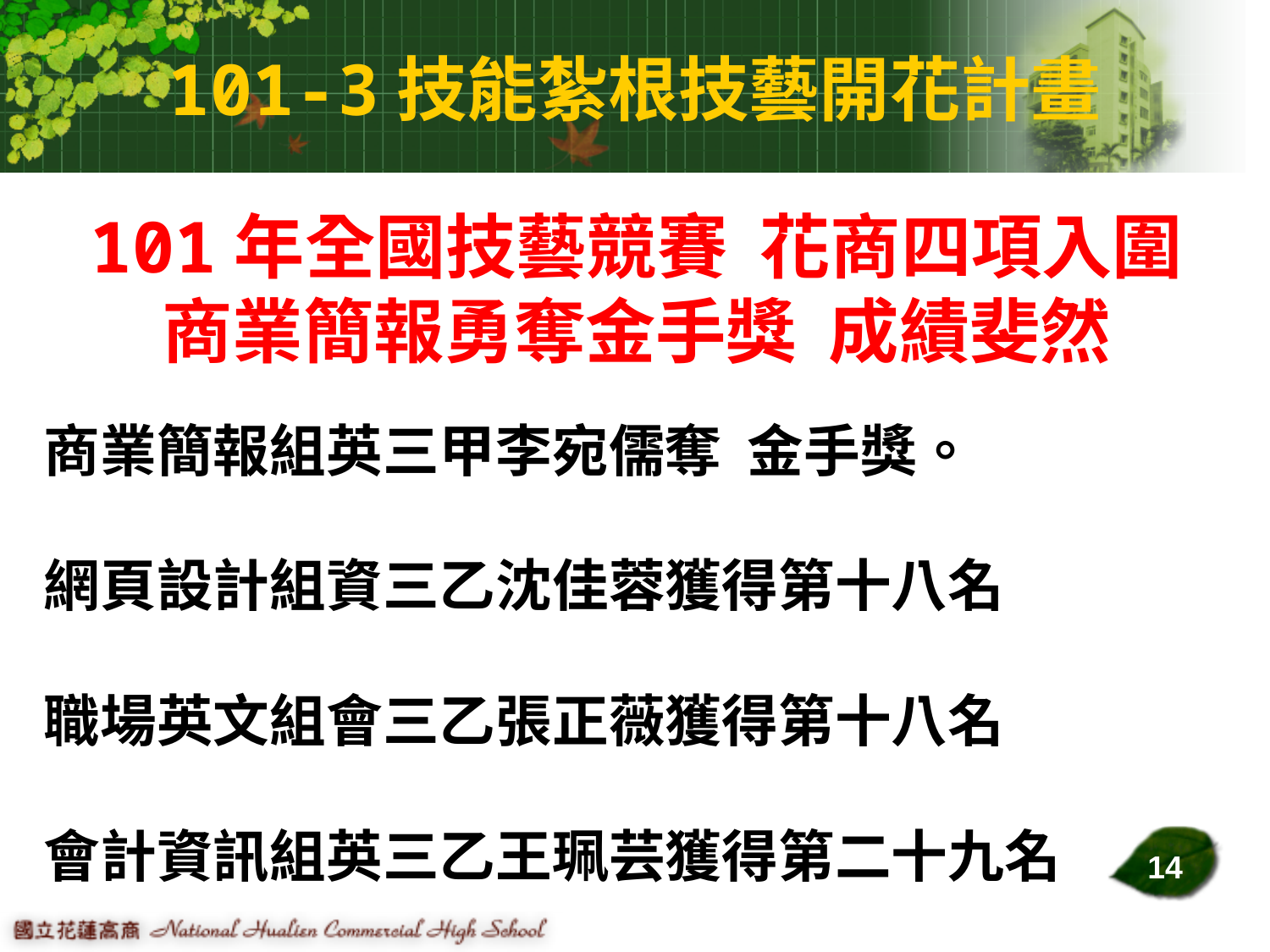

# 101-3技能紮根技藝開花計畫
101年全國技藝競賽  花商四項入圍
商業簡報勇奪金手獎  成績斐然
商業簡報組英三甲李宛儒奪  金手獎。

網頁設計組資三乙沈佳蓉獲得第十八名

職場英文組會三乙張正薇獲得第十八名

會計資訊組英三乙王珮芸獲得第二十九名